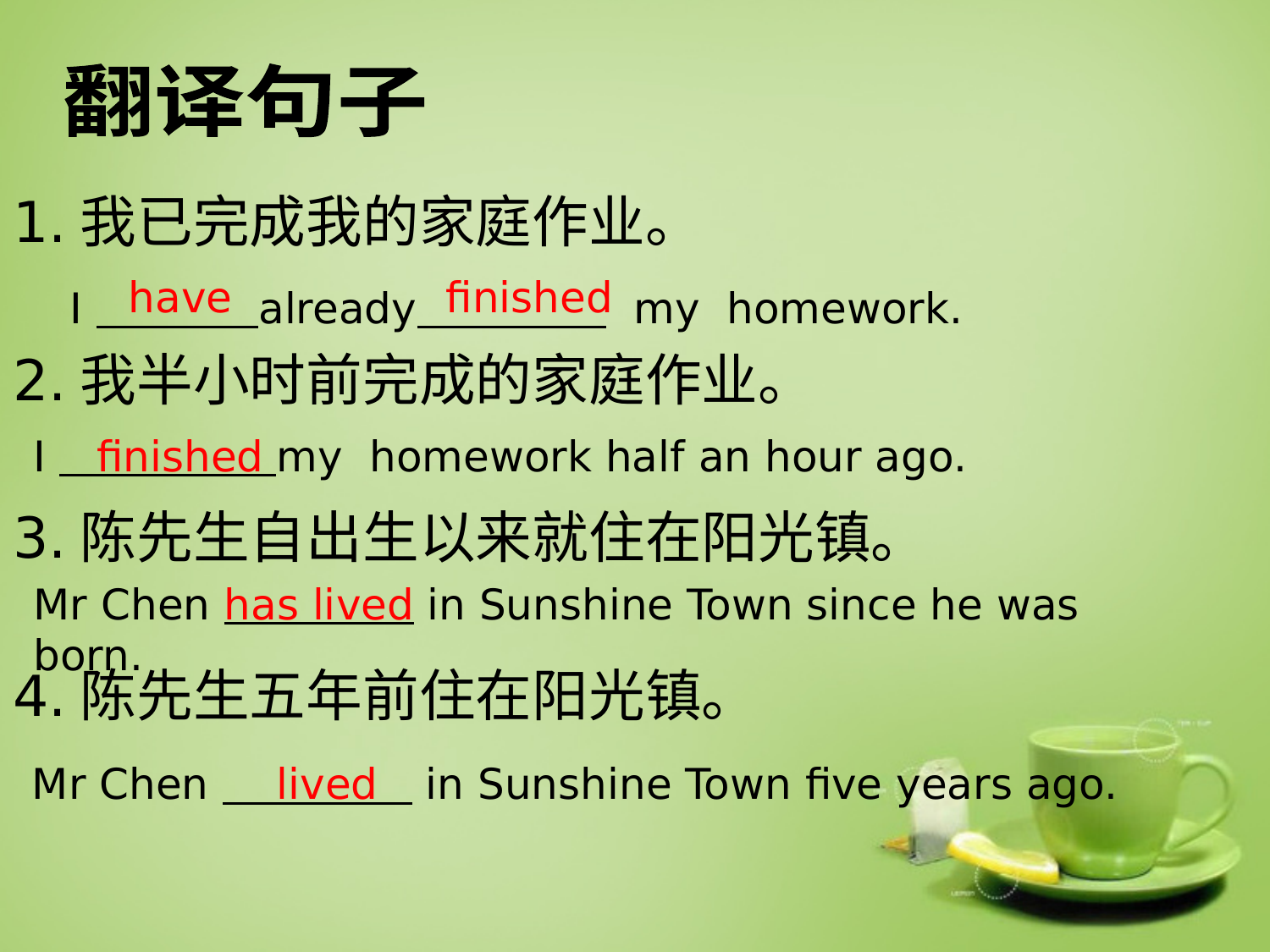

翻译句子
1.我已完成我的家庭作业。

2.我半小时前完成的家庭作业。

3.陈先生自出生以来就住在阳光镇。

4.陈先生五年前住在阳光镇。

have
finished
I             already                my  homework.
I                 my  homework half an hour ago.
finished
Mr Chen                in Sunshine Town since he was born.
has lived
Mr Chen                in Sunshine Town five years ago.

lived